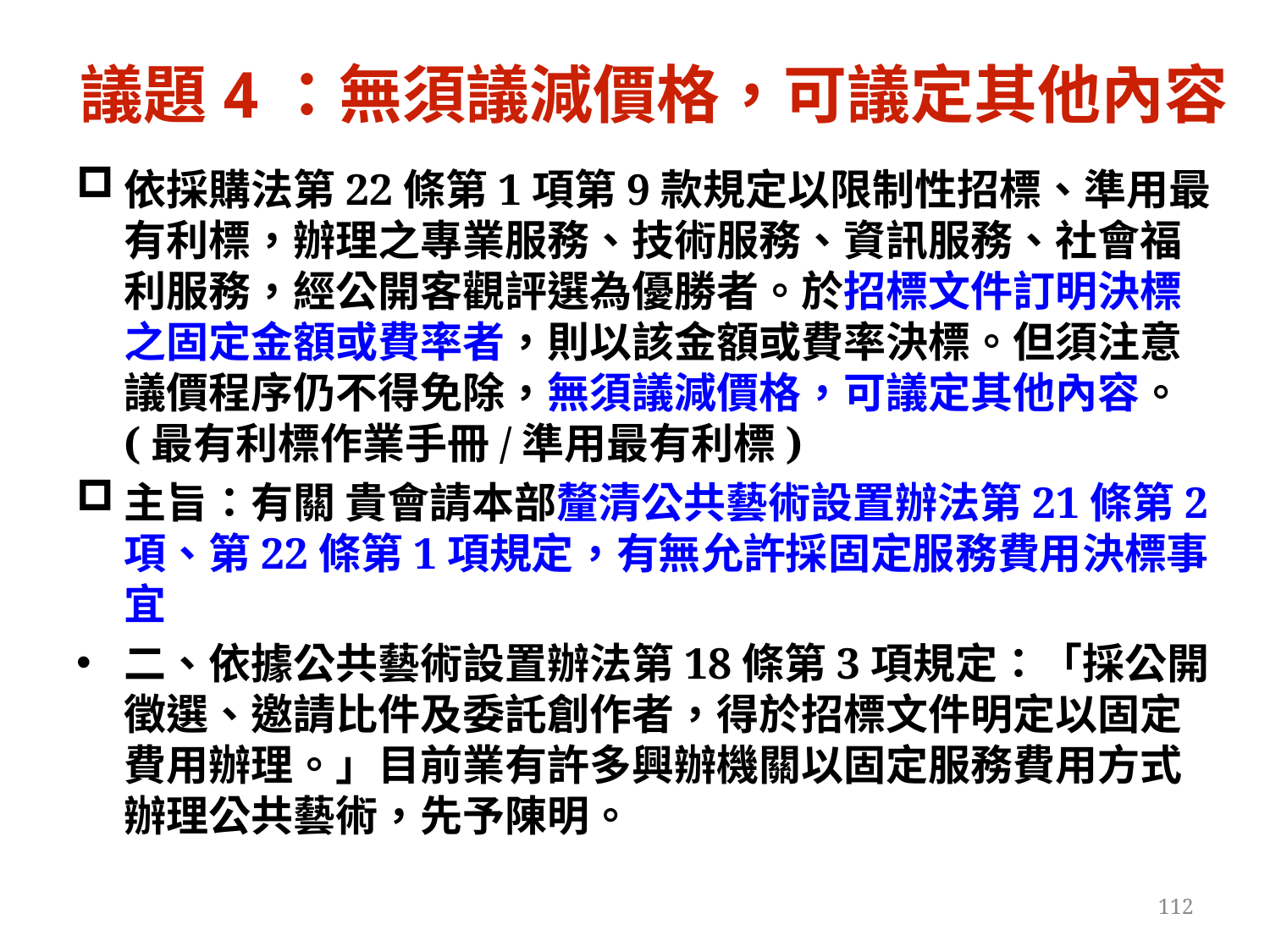

議題4：無須議減價格，可議定其他內容
依採購法第22條第1項第9款規定以限制性招標、準用最有利標，辦理之專業服務、技術服務、資訊服務、社會福利服務，經公開客觀評選為優勝者。於招標文件訂明決標之固定金額或費率者，則以該金額或費率決標。但須注意議價程序仍不得免除，無須議減價格，可議定其他內容。 (最有利標作業手冊/準用最有利標)
主旨：有關 貴會請本部釐清公共藝術設置辦法第21條第2項、第22條第1項規定，有無允許採固定服務費用決標事宜
二、依據公共藝術設置辦法第18條第3項規定：「採公開徵選、邀請比件及委託創作者，得於招標文件明定以固定費用辦理。」目前業有許多興辦機關以固定服務費用方式辦理公共藝術，先予陳明。

112